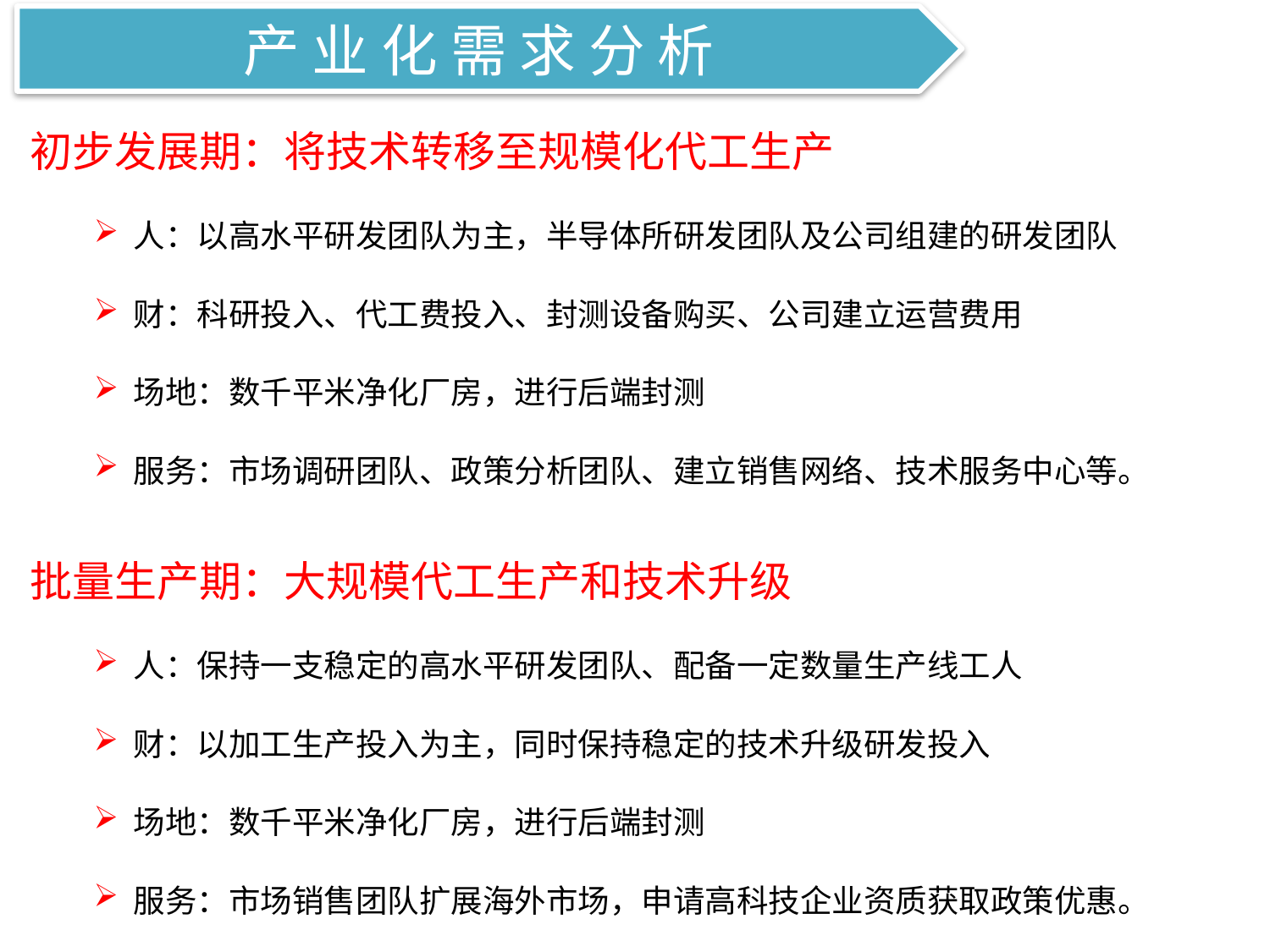

产 业 化 需 求 分 析
初步发展期：将技术转移至规模化代工生产
人：以高水平研发团队为主，半导体所研发团队及公司组建的研发团队
财：科研投入、代工费投入、封测设备购买、公司建立运营费用
场地：数千平米净化厂房，进行后端封测
服务：市场调研团队、政策分析团队、建立销售网络、技术服务中心等。

批量生产期：大规模代工生产和技术升级
人：保持一支稳定的高水平研发团队、配备一定数量生产线工人
财：以加工生产投入为主，同时保持稳定的技术升级研发投入
场地：数千平米净化厂房，进行后端封测
服务：市场销售团队扩展海外市场，申请高科技企业资质获取政策优惠。